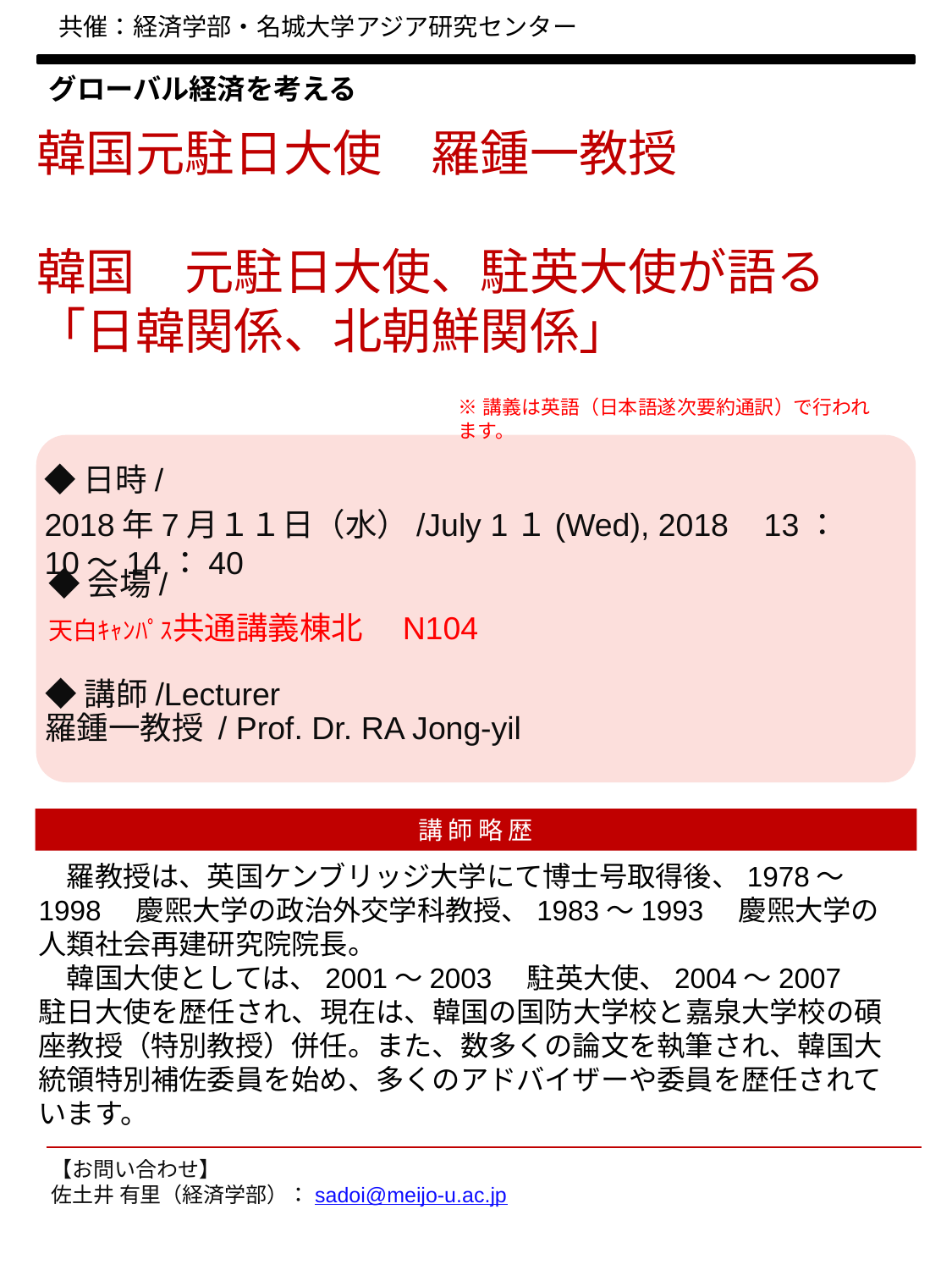

共催：経済学部・名城大学アジア研究センター
# グローバル経済を考える

韓国元駐日大使　羅鍾一教授

韓国　元駐日大使、駐英大使が語る
「日韓関係、北朝鮮関係」
※講義は英語（日本語遂次要約通訳）で行われます。

◆日時/
2018年7月１１日（水）/July 1１(Wed), 2018    13：10～14：40

◆会場/
天白ｷｬﾝﾊﾟｽ共通講義棟北　N104
◆講師/Lecturer
羅鍾一教授 / Prof. Dr. RA Jong-yil
講師略歴
　羅教授は、英国ケンブリッジ大学にて博士号取得後、1978～1998　慶煕大学の政治外交学科教授、1983～1993　慶煕大学の人類社会再建研究院院長。
　韓国大使としては、2001～2003　駐英大使、2004～2007　駐日大使を歴任され、現在は、韓国の国防大学校と嘉泉大学校の碩座教授（特別教授）併任。また、数多くの論文を執筆され、韓国大統領特別補佐委員を始め、多くのアドバイザーや委員を歴任されています。

【お問い合わせ】　
佐土井 有里（経済学部）：sadoi@meijo-u.ac.jp